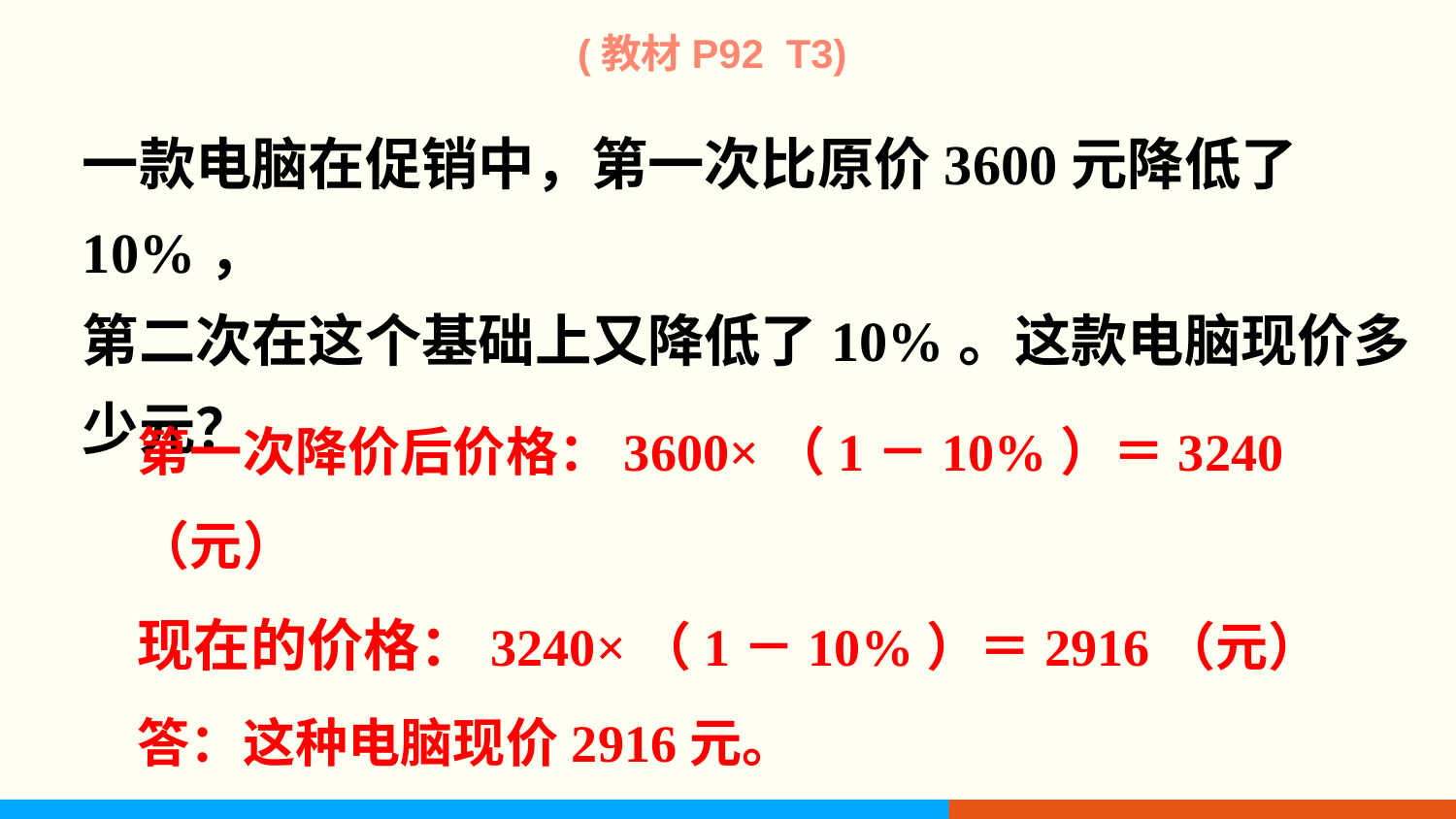

(教材P92  T3)
一款电脑在促销中，第一次比原价3600元降低了10%，
第二次在这个基础上又降低了10%。这款电脑现价多少元？
第一次降价后价格：3600×（1－10%）＝3240（元）
现在的价格：3240×（1－10%）＝2916（元）
答：这种电脑现价2916元。